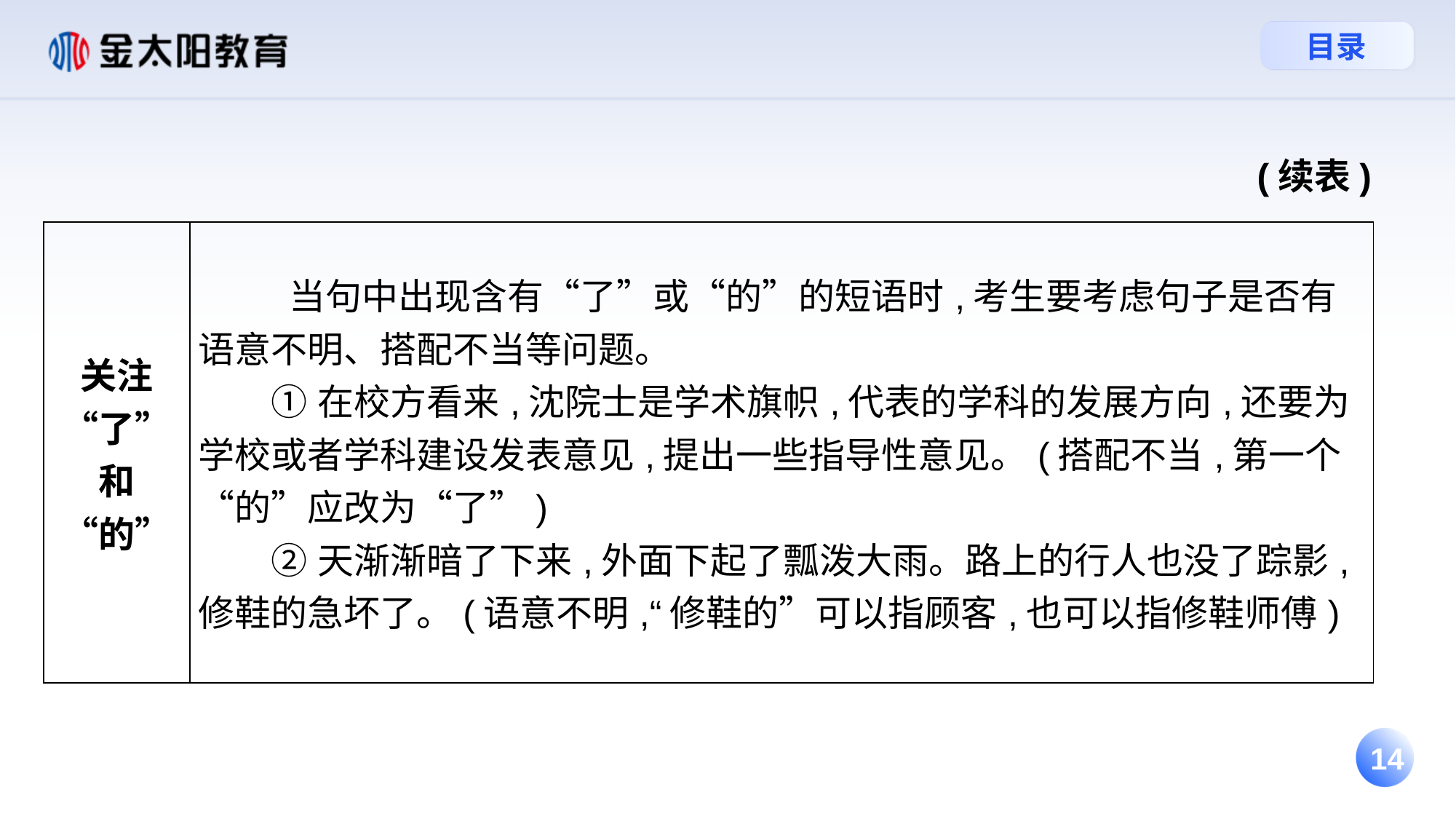

(续表)
| 关注“了”和“的” | 当句中出现含有“了”或“的”的短语时,考生要考虑句子是否有语意不明、搭配不当等问题。 ①在校方看来,沈院士是学术旗帜,代表的学科的发展方向,还要为学校或者学科建设发表意见,提出一些指导性意见。(搭配不当,第一个“的”应改为“了”) ②天渐渐暗了下来,外面下起了瓢泼大雨。路上的行人也没了踪影,修鞋的急坏了。(语意不明,“修鞋的”可以指顾客,也可以指修鞋师傅) |
| --- | --- |